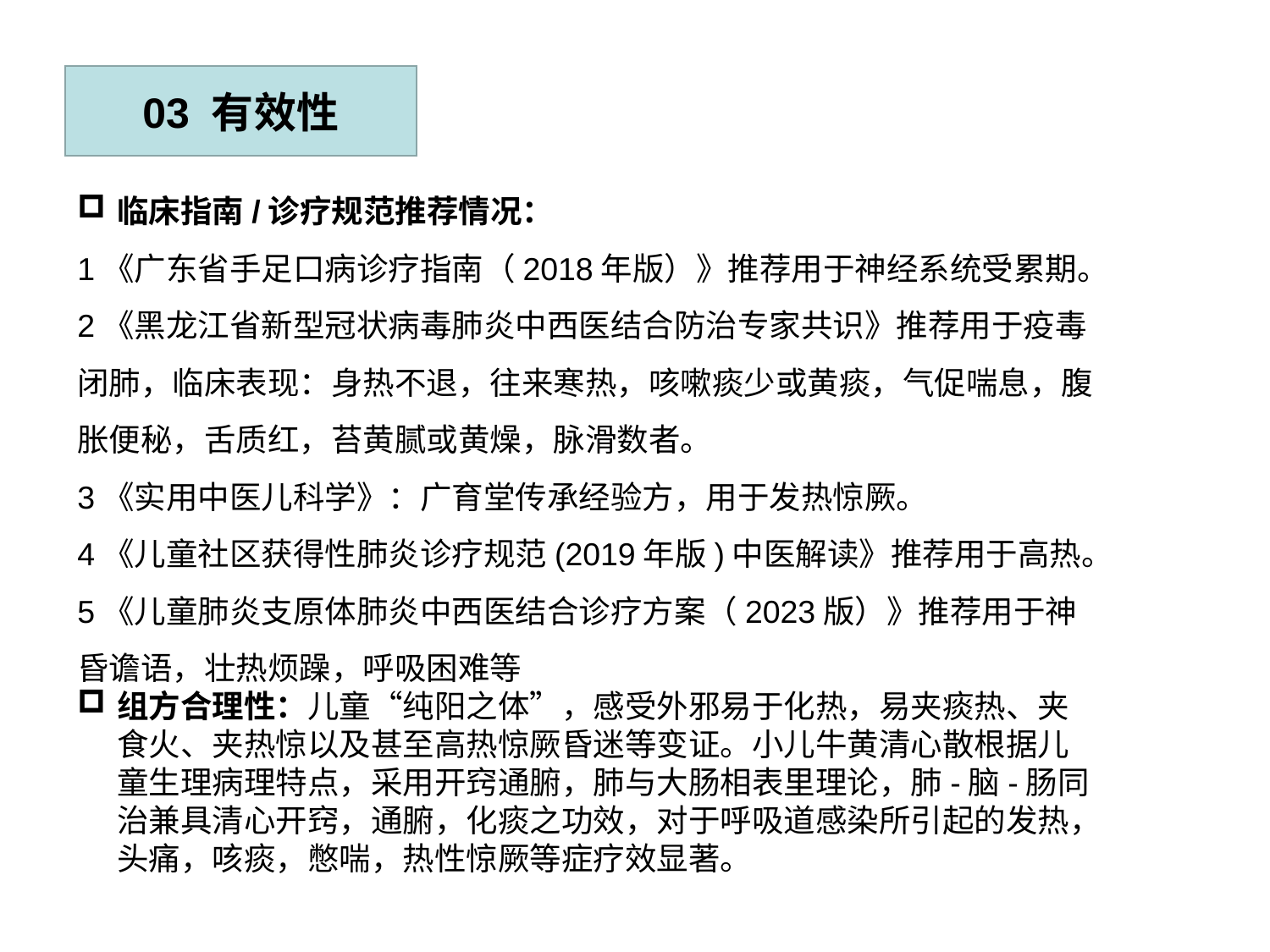

03 有效性
临床指南/诊疗规范推荐情况：
1《广东省手足口病诊疗指南（2018年版）》推荐用于神经系统受累期。
2《黑龙江省新型冠状病毒肺炎中西医结合防治专家共识》推荐用于疫毒闭肺，临床表现：身热不退，往来寒热，咳嗽痰少或黄痰，气促喘息，腹胀便秘，舌质红，苔黄腻或黄燥，脉滑数者。
3《实用中医儿科学》：广育堂传承经验方，用于发热惊厥。
4《儿童社区获得性肺炎诊疗规范(2019年版)中医解读》推荐用于高热。
5《儿童肺炎支原体肺炎中西医结合诊疗方案（2023版）》推荐用于神昏谵语，壮热烦躁，呼吸困难等
组方合理性：儿童“纯阳之体”，感受外邪易于化热，易夹痰热、夹食火、夹热惊以及甚至高热惊厥昏迷等变证。小儿牛黄清心散根据儿童生理病理特点，采用开窍通腑，肺与大肠相表里理论，肺-脑-肠同治兼具清心开窍，通腑，化痰之功效，对于呼吸道感染所引起的发热，头痛，咳痰，憋喘，热性惊厥等症疗效显著。